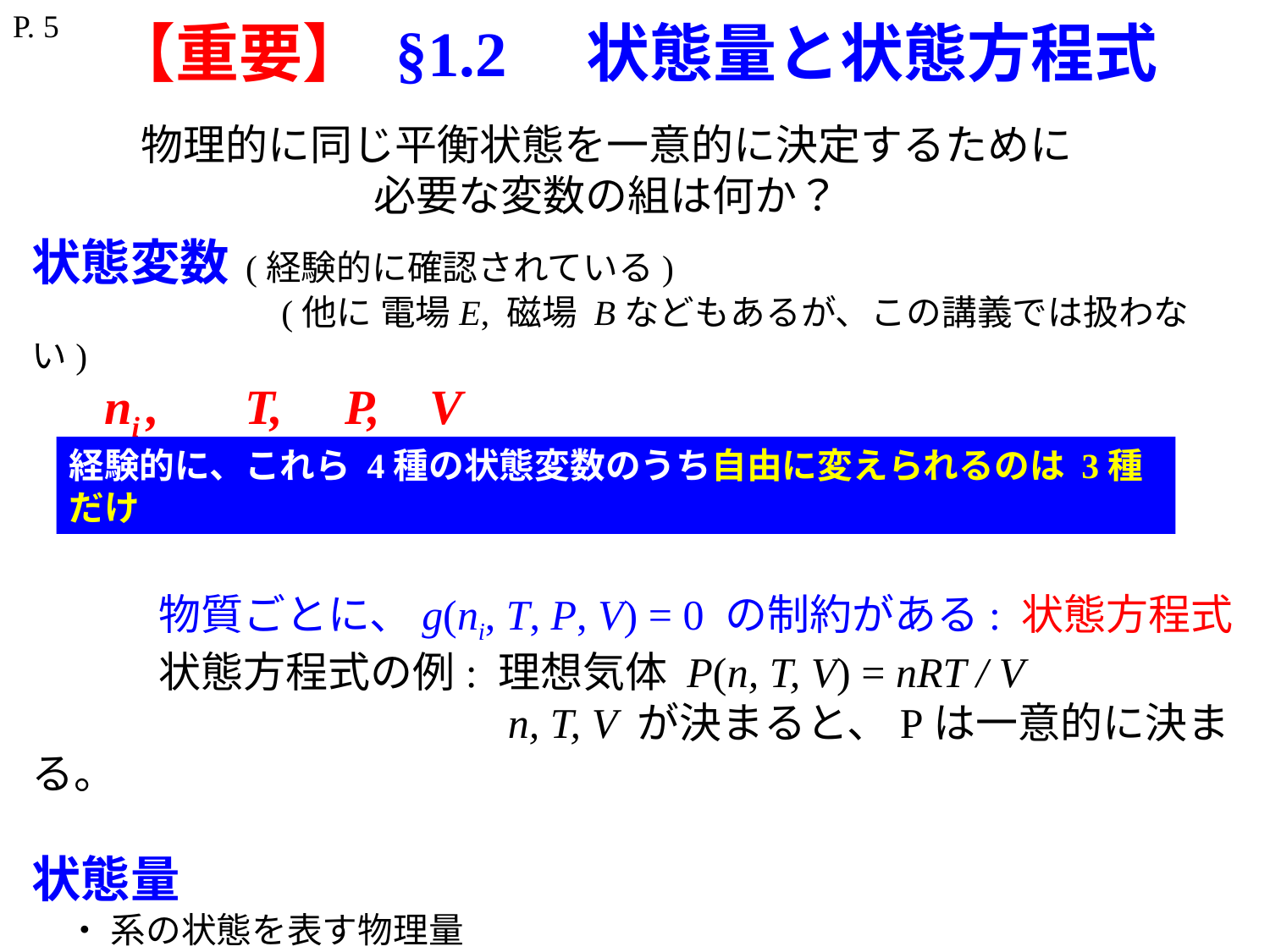

P. 5
# 【重要】 §1.2　状態量と状態方程式
物理的に同じ平衡状態を一意的に決定するために
必要な変数の組は何か？
状態変数 (経験的に確認されている)
	　　　 (他に 電場E, 磁場 Bなどもあるが、この講義では扱わない)
　 ni ,       T,     P,    V
    物質の量   温度    圧力   体積

　　　物質ごとに、g(ni, T, P, V) = 0 の制約がある: 状態方程式
	状態方程式の例: 理想気体 P(n, T, V) = nRT / V
　		　　　　　n, T, V が決まると、Pは一意的に決まる。

状態量
　・ 系の状態を表す物理量
　　状態変数が与えられたら一意的に決まる (履歴 (過去の変化過程) に依存しない)
	状態変数の一意的関数 f (ni, T, P, V) で表される
経験的に、これら 4種の状態変数のうち自由に変えられるのは 3種 だけ